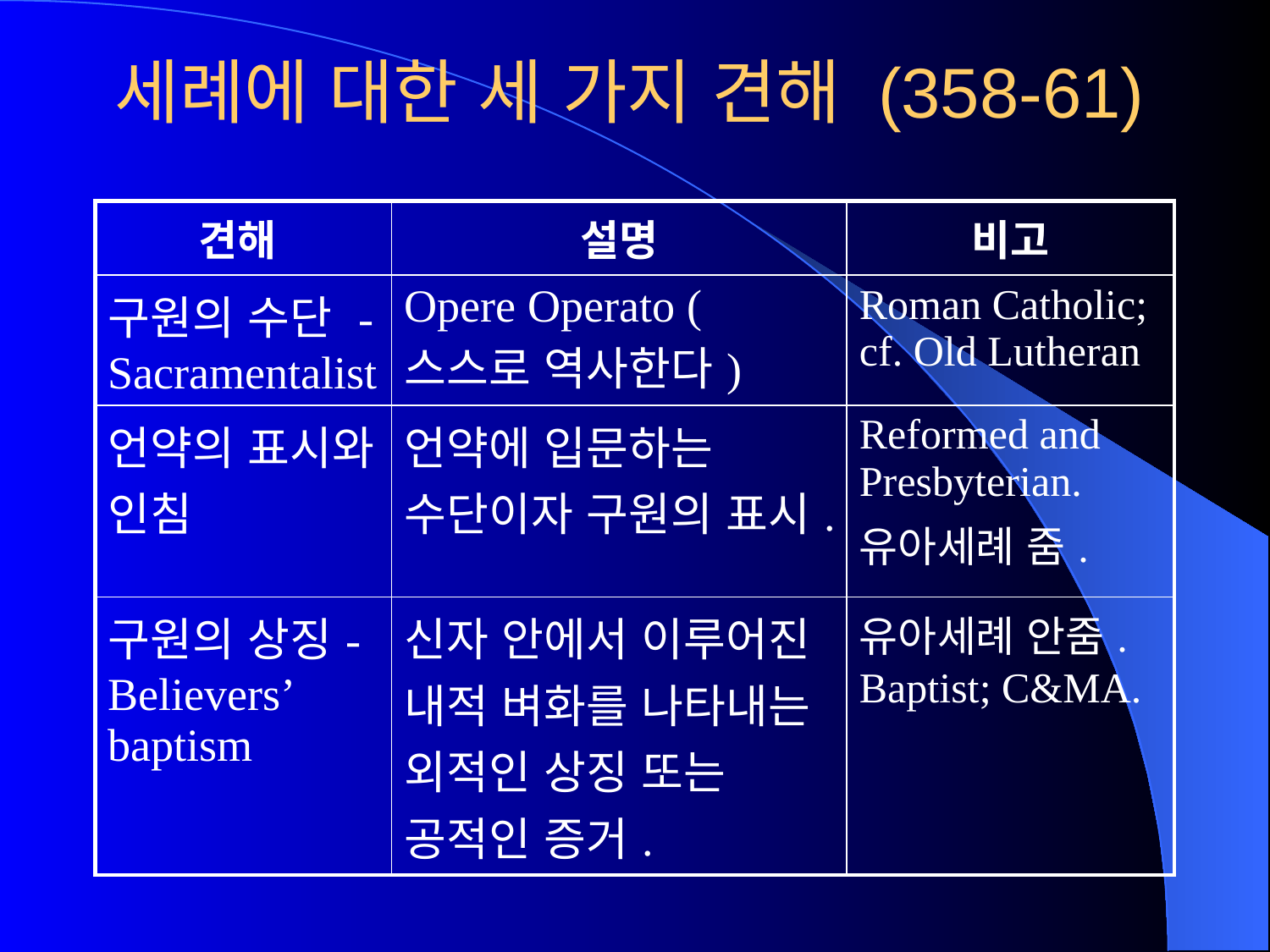

# 세례에 대한 세 가지 견해 (358-61)
| 견해 | 설명 | 비고 |
| --- | --- | --- |
| 구원의 수단 -Sacramentalist | Opere Operato (스스로 역사한다) | Roman Catholic; cf. Old Lutheran |
| 언약의 표시와 인침 | 언약에 입문하는 수단이자 구원의 표시. | Reformed and Presbyterian. 유아세례 줌. |
| 구원의 상징- Believers’ baptism | 신자 안에서 이루어진 내적 벼화를 나타내는 외적인 상징 또는 공적인 증거. | 유아세례 안줌. Baptist; C&MA. |